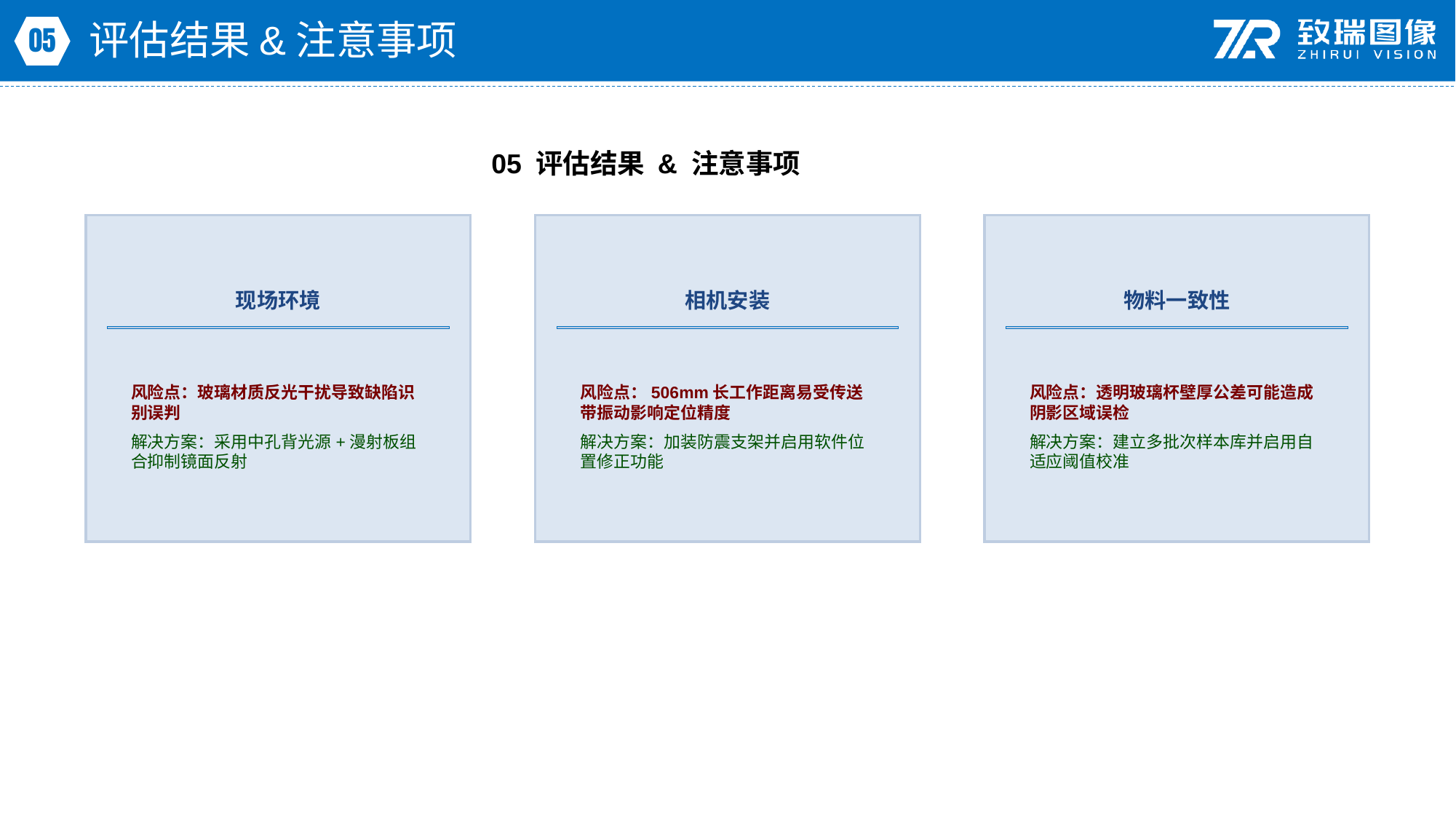

评估结果&注意事项
05

05 评估结果 & 注意事项

现场环境

相机安装

物料一致性

风险点：玻璃材质反光干扰导致缺陷识别误判
解决方案：采用中孔背光源+漫射板组合抑制镜面反射

风险点：506mm长工作距离易受传送带振动影响定位精度
解决方案：加装防震支架并启用软件位置修正功能

风险点：透明玻璃杯壁厚公差可能造成阴影区域误检
解决方案：建立多批次样本库并启用自适应阈值校准